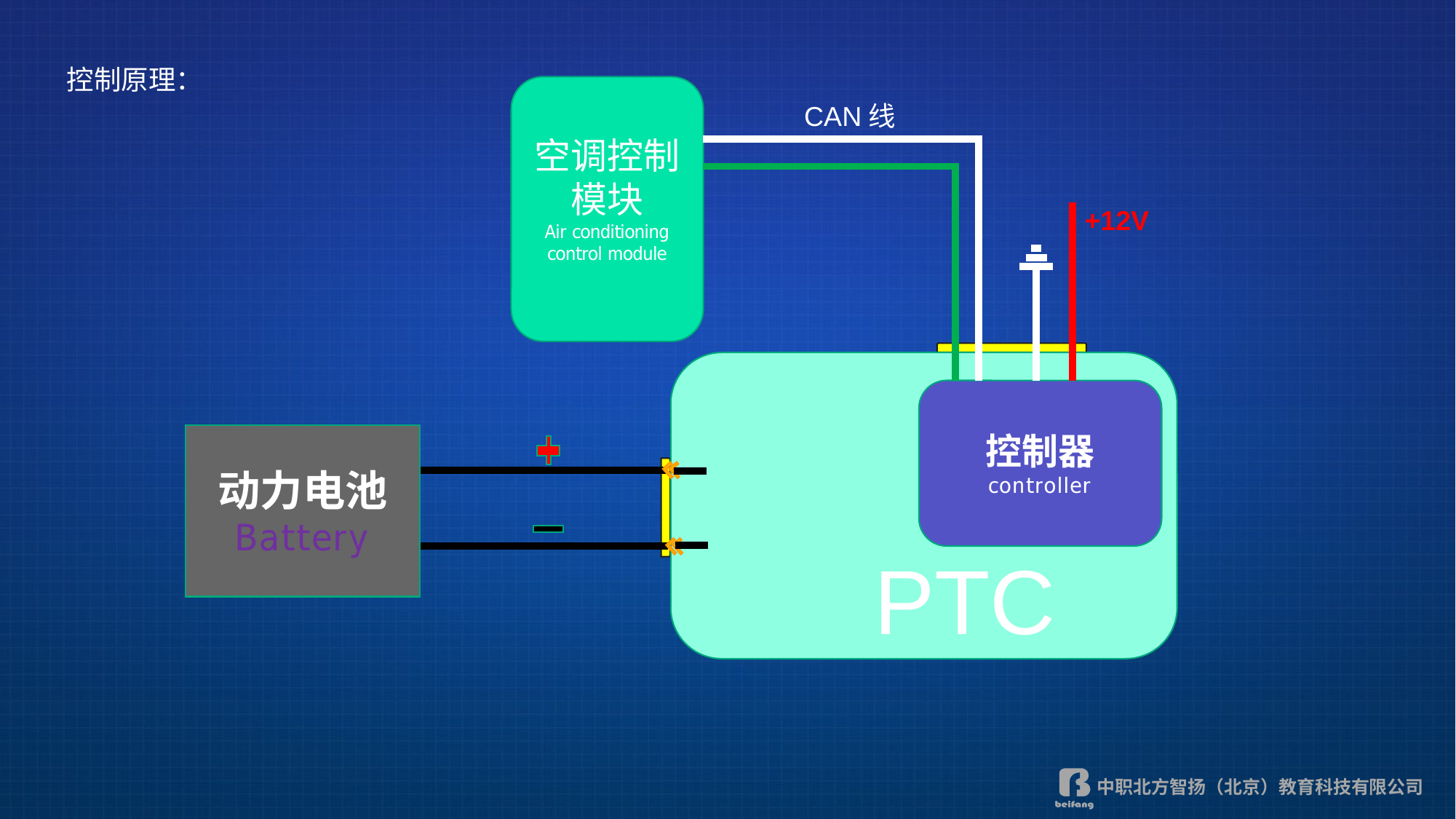

控制原理：
空调控制模块
Air conditioning control module

CAN线
+12V

控制器
controller
动力电池
Battery

PTC